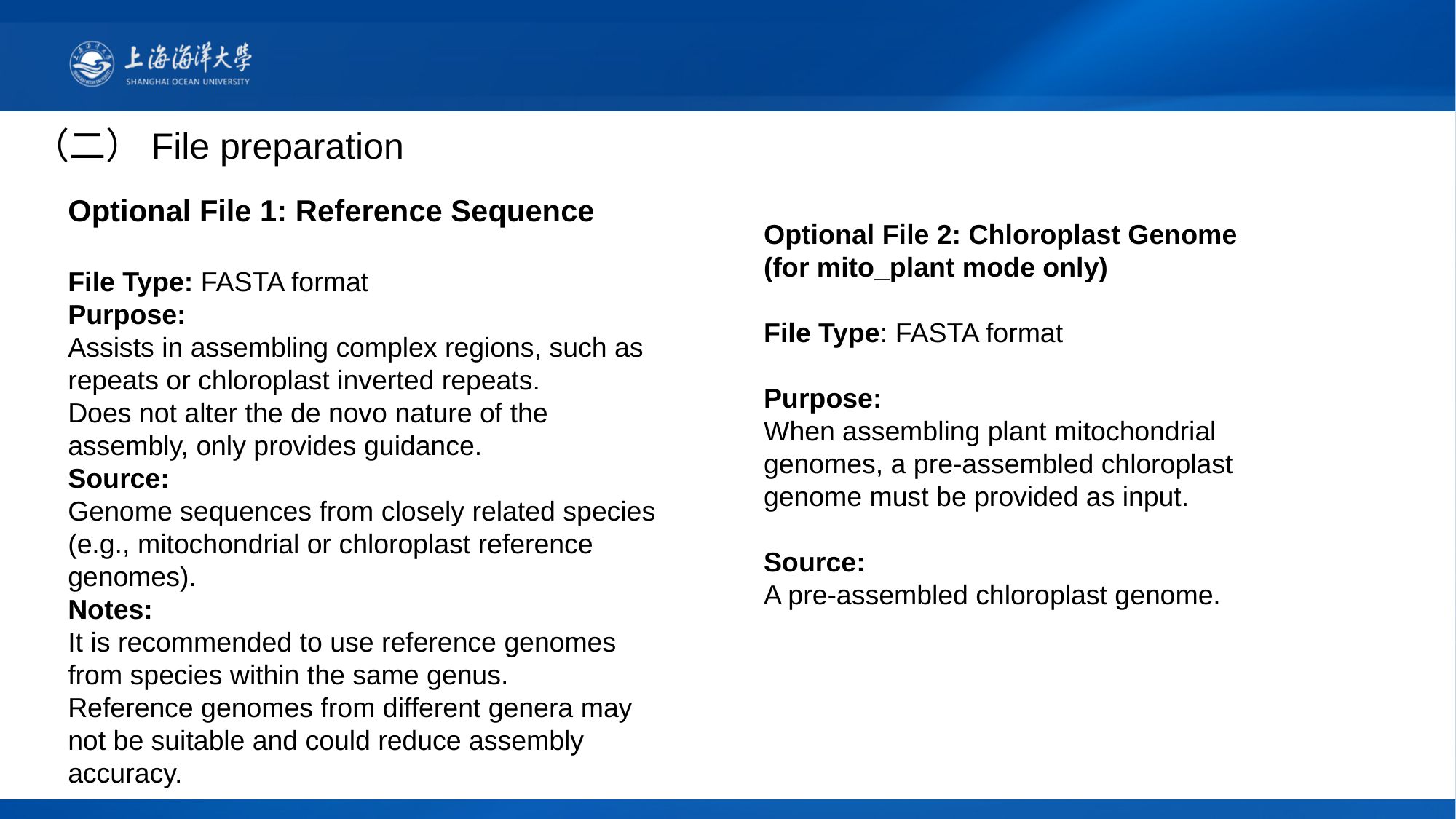

（二）File preparation
Optional File 1: Reference Sequence

File Type: FASTA format
Purpose:
Assists in assembling complex regions, such as repeats or chloroplast inverted repeats.
Does not alter the de novo nature of the assembly, only provides guidance.
Source:
Genome sequences from closely related species (e.g., mitochondrial or chloroplast reference genomes).
Notes:
It is recommended to use reference genomes from species within the same genus.
Reference genomes from different genera may not be suitable and could reduce assembly accuracy.
Optional File 2: Chloroplast Genome (for mito_plant mode only)

File Type: FASTA format

Purpose:
When assembling plant mitochondrial genomes, a pre-assembled chloroplast genome must be provided as input.

Source:
A pre-assembled chloroplast genome.